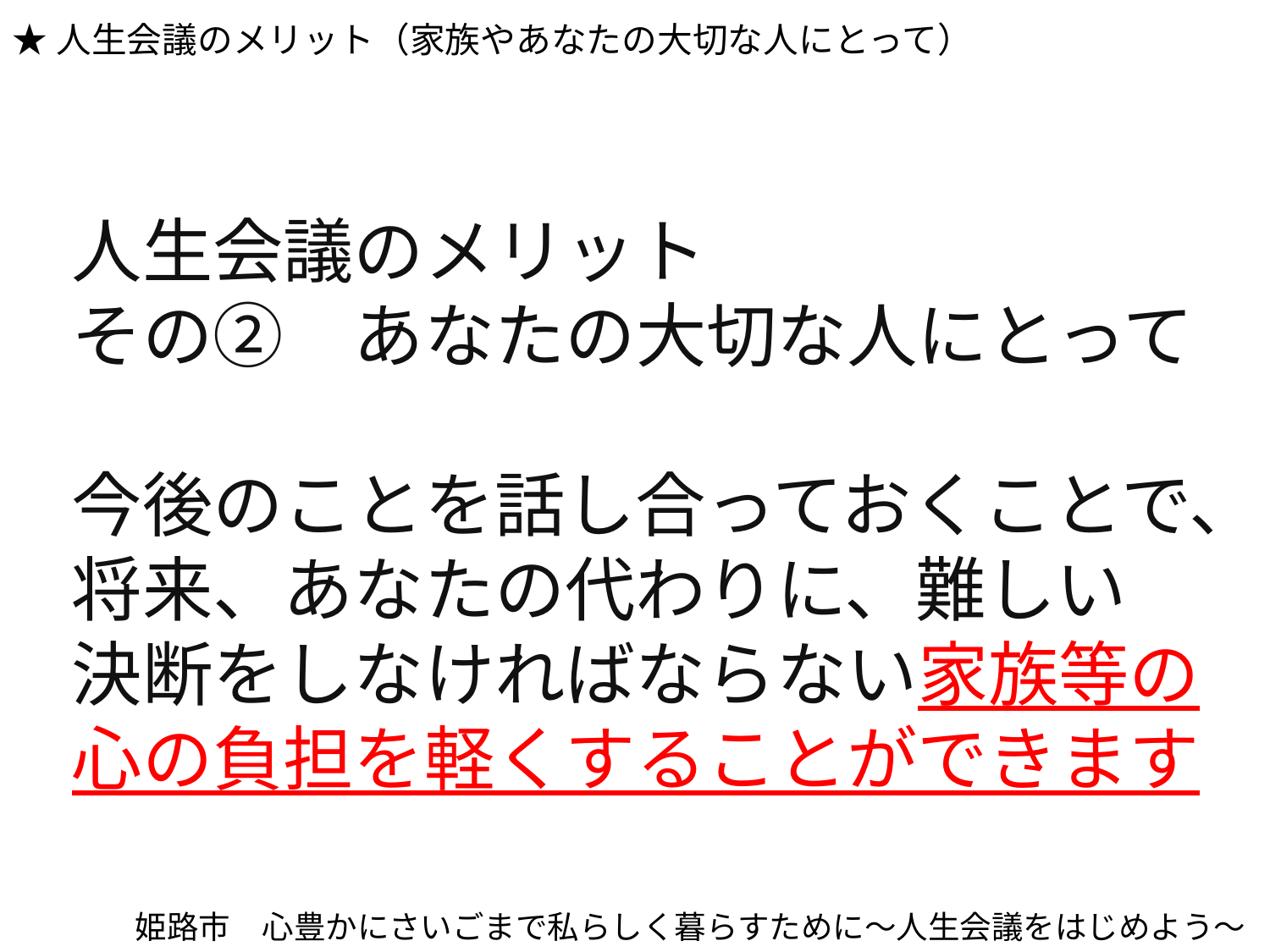

★人生会議のメリット（家族やあなたの大切な人にとって）
人生会議のメリット
その②　あなたの大切な人にとって

今後のことを話し合っておくことで、将来、あなたの代わりに、難しい
決断をしなければならない家族等の心の負担を軽くすることができます
姫路市　心豊かにさいごまで私らしく暮らすために～人生会議をはじめよう～